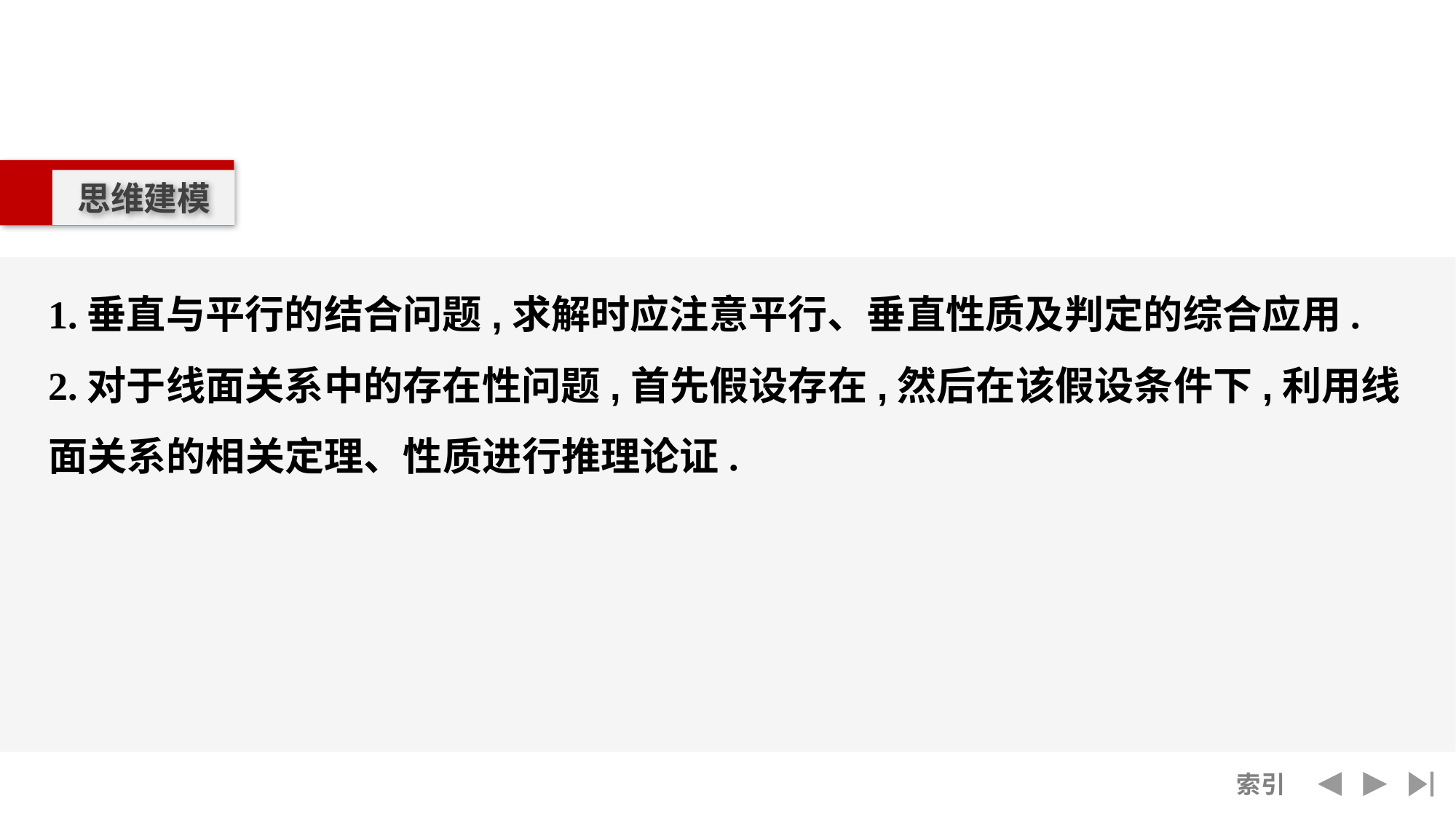

思维建模

1.垂直与平行的结合问题,求解时应注意平行、垂直性质及判定的综合应用.
2.对于线面关系中的存在性问题,首先假设存在,然后在该假设条件下,利用线面关系的相关定理、性质进行推理论证.